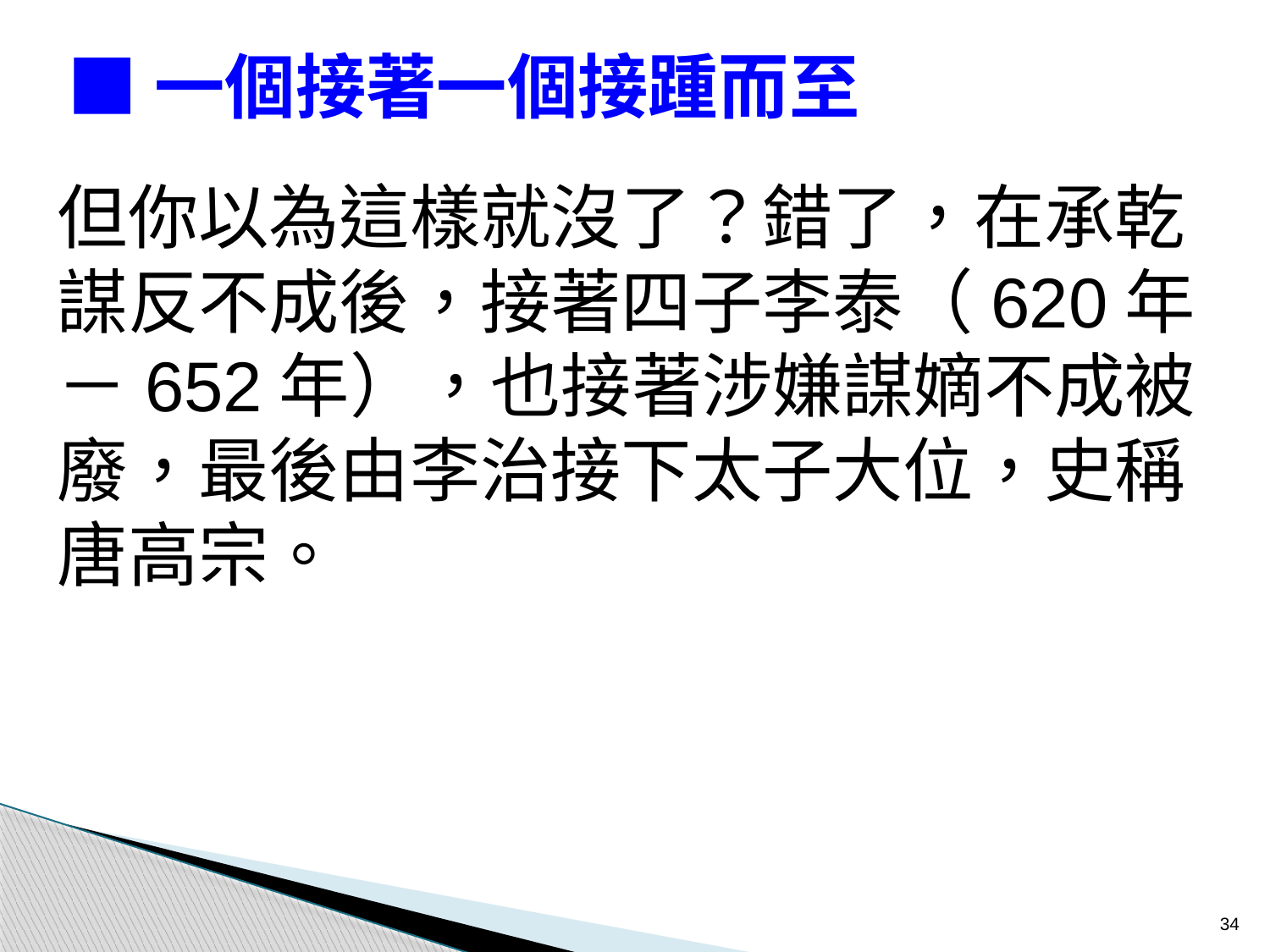

■一個接著一個接踵而至
但你以為這樣就沒了？錯了，在承乾謀反不成後，接著四子李泰（620年－652年），也接著涉嫌謀嫡不成被廢，最後由李治接下太子大位，史稱唐高宗。
34